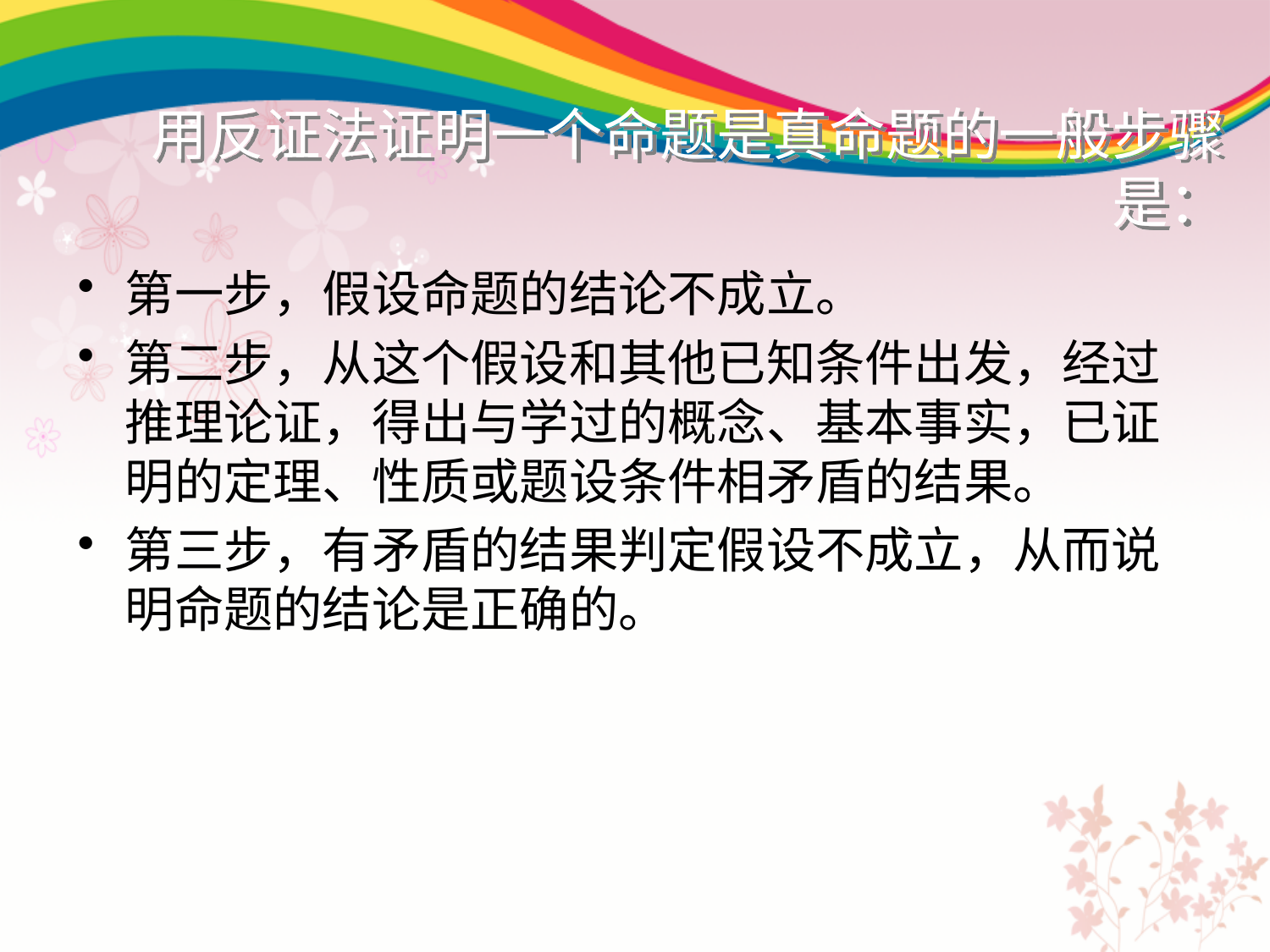

# 用反证法证明一个命题是真命题的一般步骤是：
第一步，假设命题的结论不成立。
第二步，从这个假设和其他已知条件出发，经过推理论证，得出与学过的概念、基本事实，已证明的定理、性质或题设条件相矛盾的结果。
第三步，有矛盾的结果判定假设不成立，从而说明命题的结论是正确的。